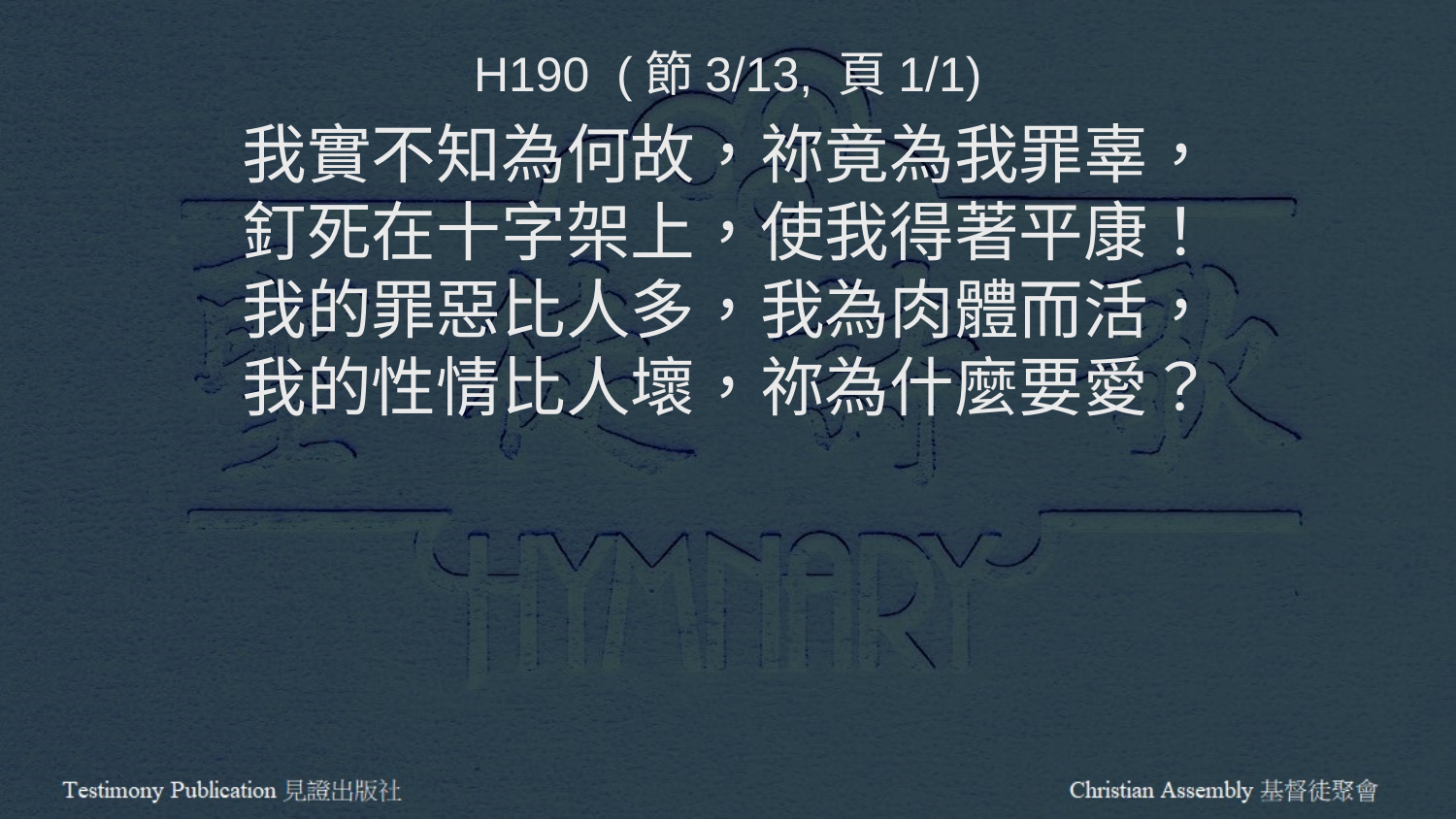

H190  (節3/13, 頁1/1)
我實不知為何故，祢竟為我罪辜，
釘死在十字架上，使我得著平康！
我的罪惡比人多，我為肉體而活，
我的性情比人壞，祢為什麼要愛？